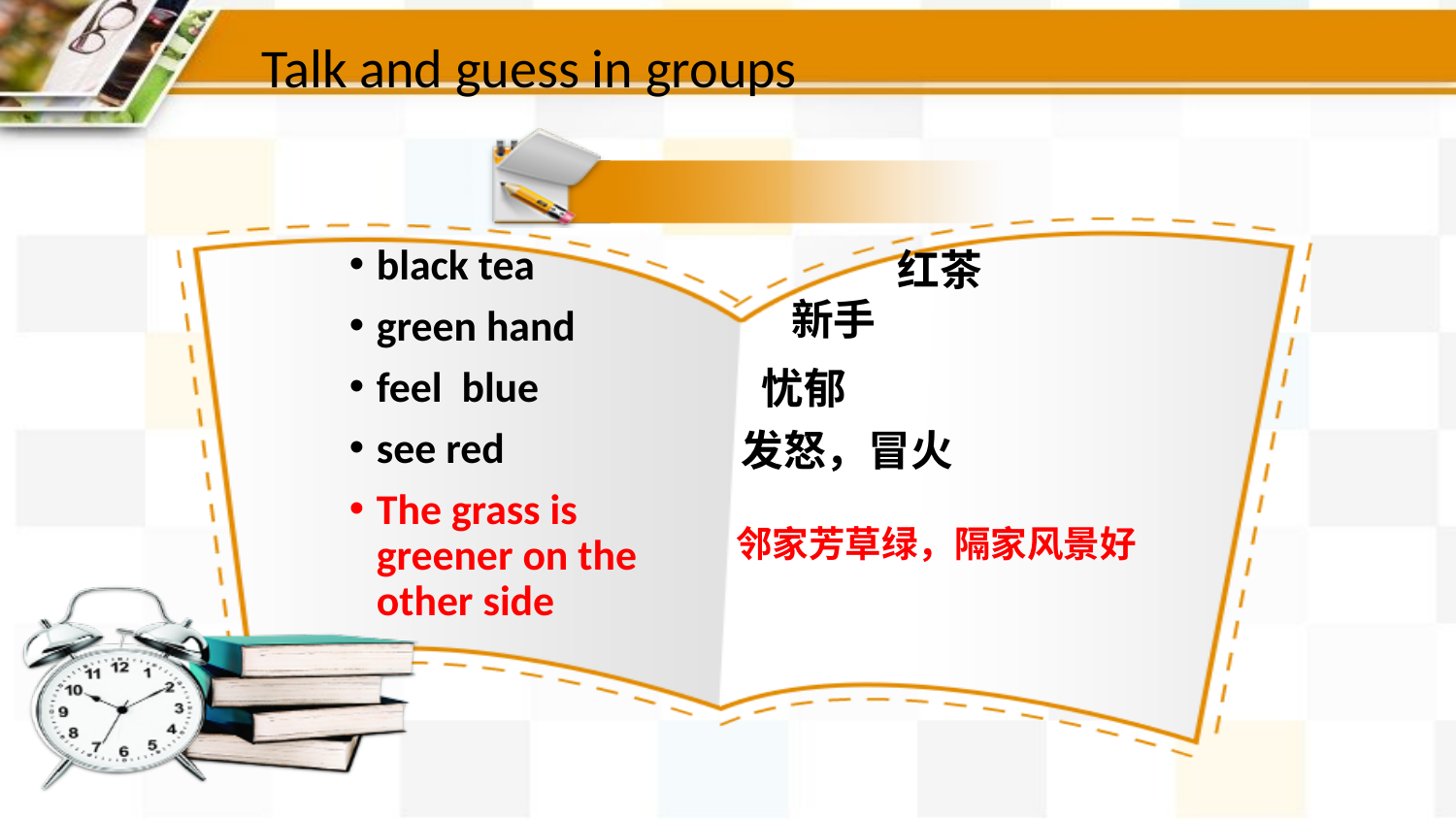

Talk and guess in groups
black tea
green hand
feel  blue
see red
The grass is greener on the other side

红茶
新手
忧郁
发怒，冒火
邻家芳草绿，隔家风景好